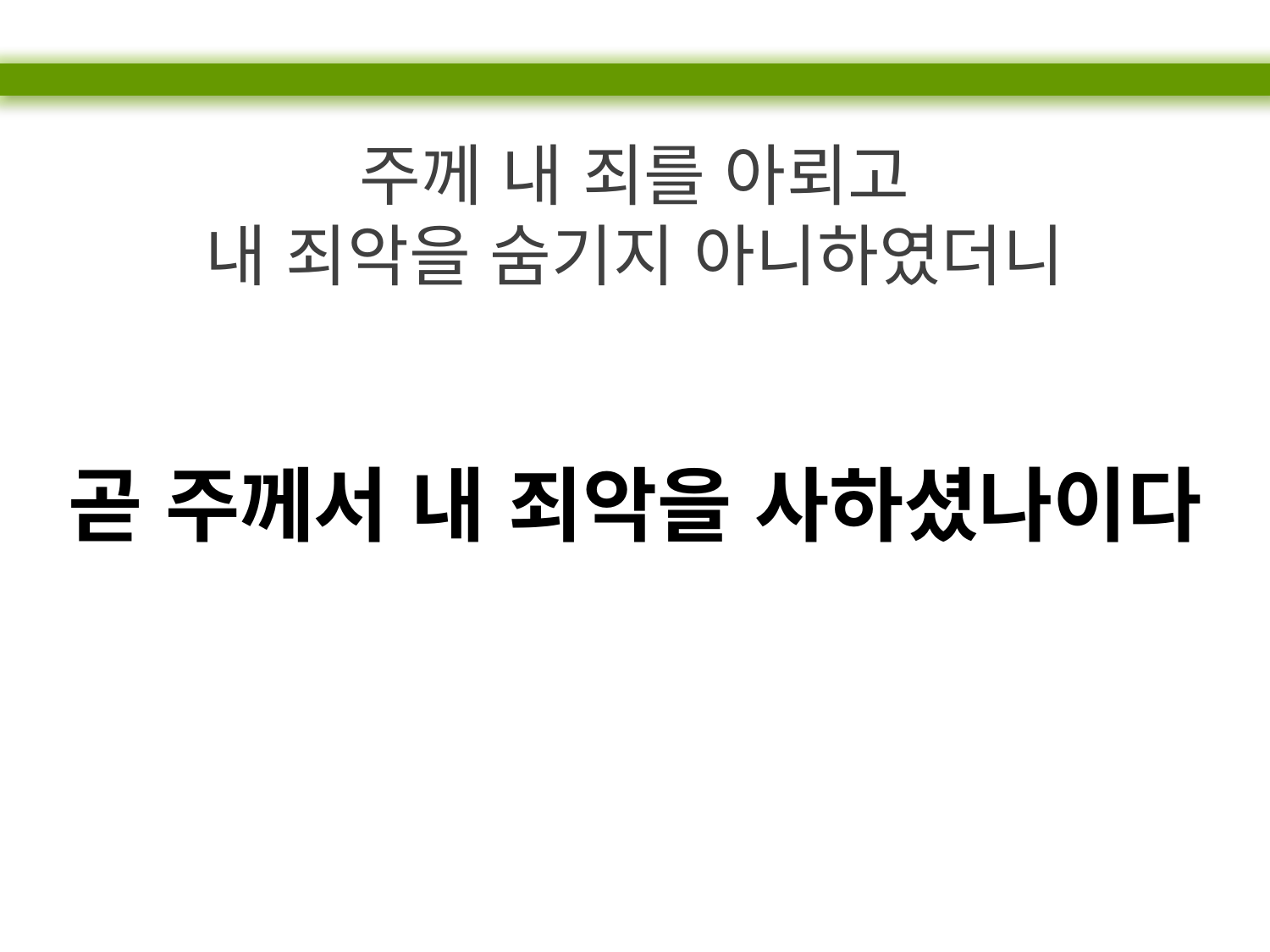

주께 내 죄를 아뢰고
내 죄악을 숨기지 아니하였더니
곧 주께서 내 죄악을 사하셨나이다